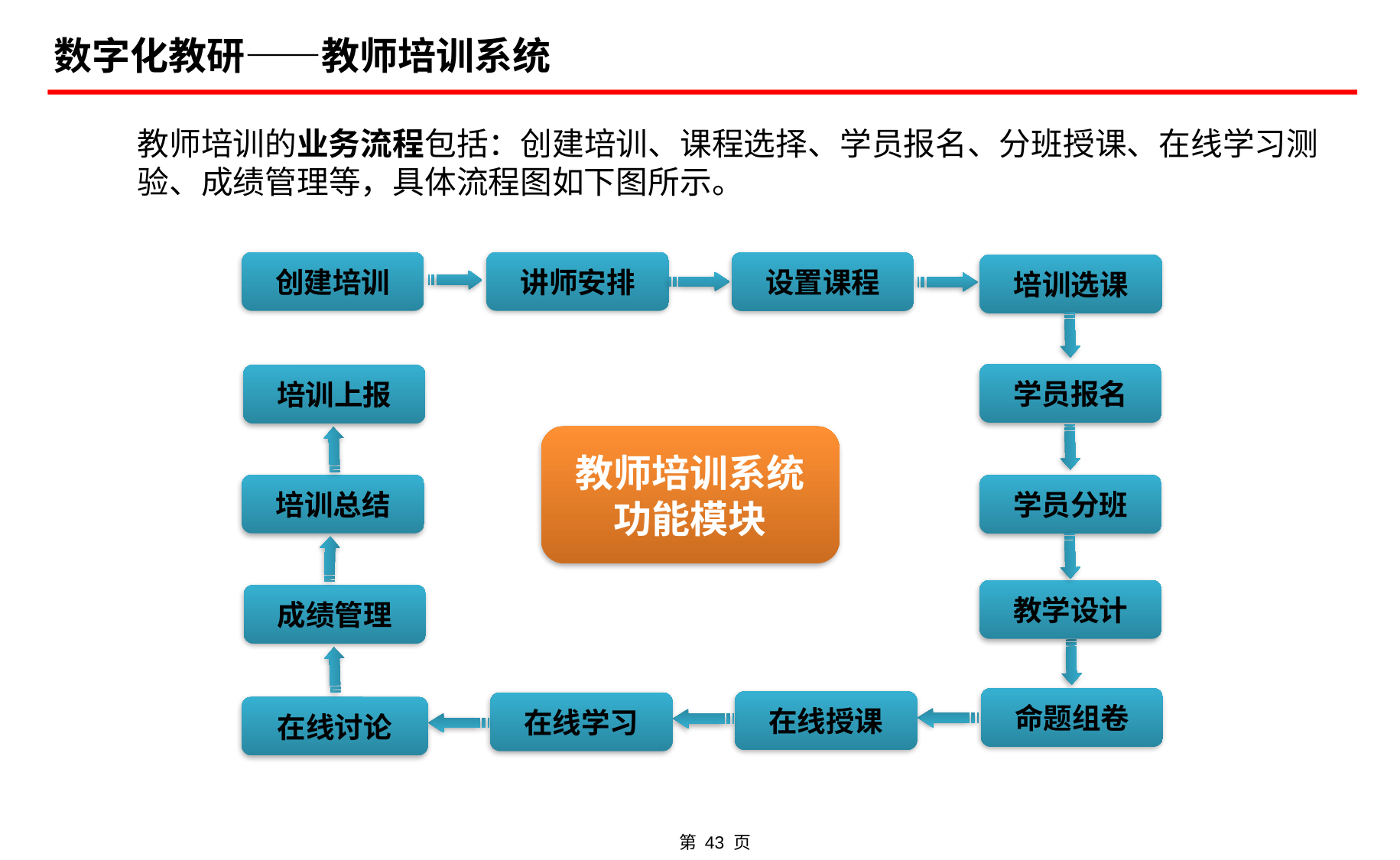

数字化教研——教师培训系统
教师培训的业务流程包括：创建培训、课程选择、学员报名、分班授课、在线学习测验、成绩管理等，具体流程图如下图所示。
创建培训
讲师安排
设置课程
培训选课

学员报名
培训上报
教师培训系统
功能模块

培训总结
学员分班

教学设计
成绩管理

命题组卷
在线授课
在线学习
在线讨论